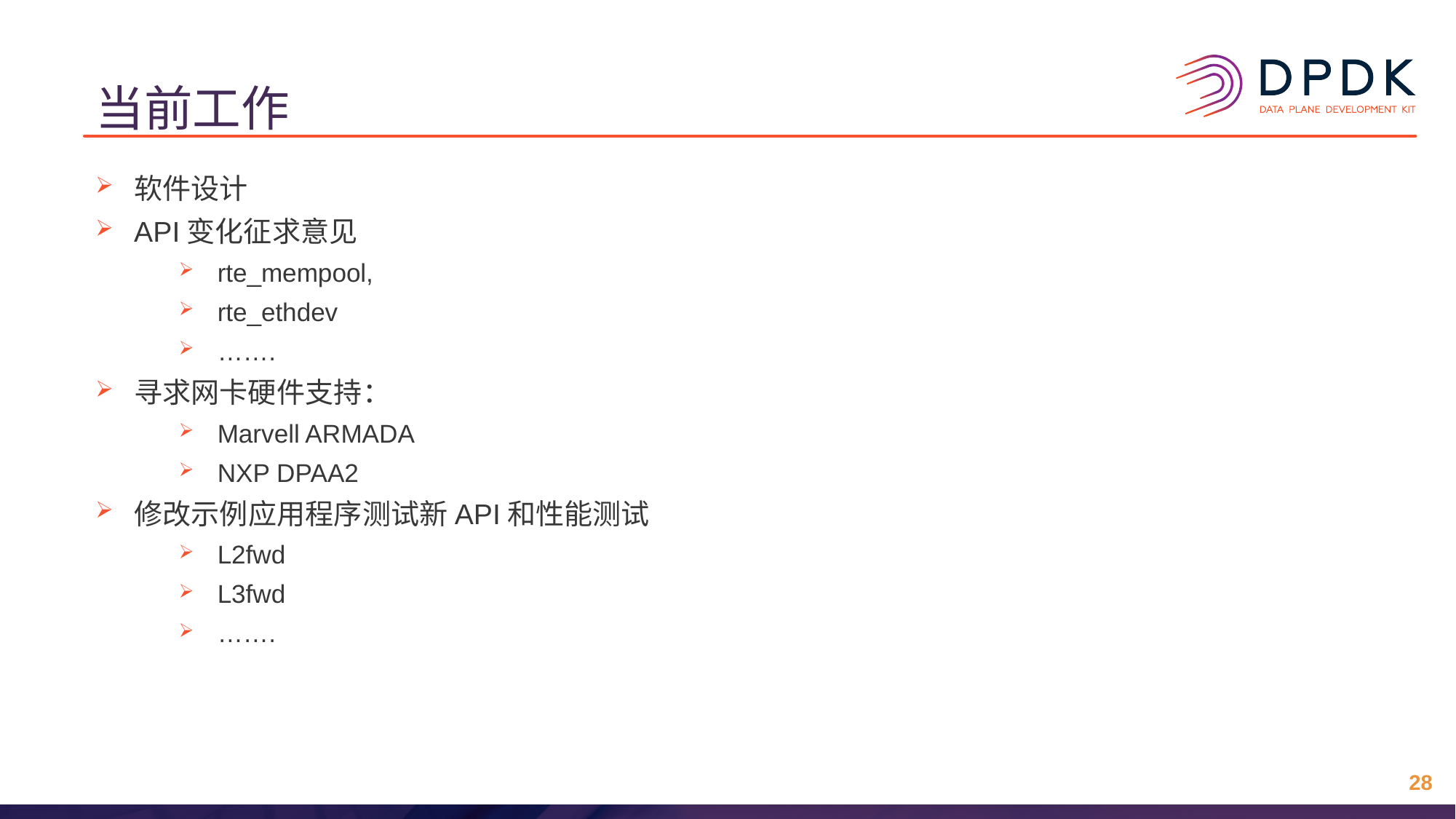

# 当前工作
软件设计
API变化征求意见
rte_mempool,
rte_ethdev
…….
寻求网卡硬件支持：
Marvell ARMADA
NXP DPAA2
修改示例应用程序测试新API和性能测试
L2fwd
L3fwd
…….